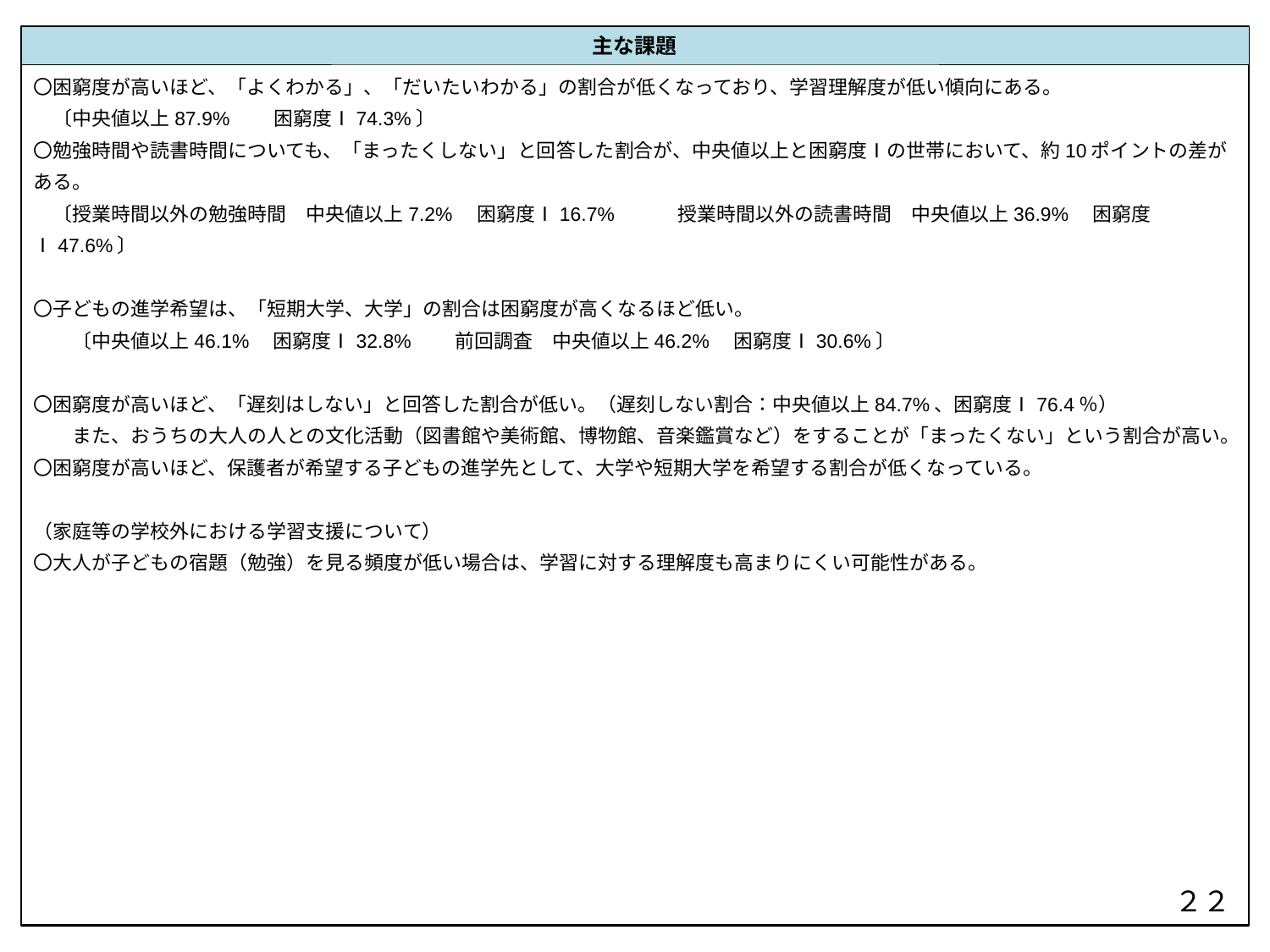

主な課題
〇困窮度が高いほど、「よくわかる」、「だいたいわかる」の割合が低くなっており、学習理解度が低い傾向にある。
　〔中央値以上87.9%　　困窮度Ⅰ74.3%〕
〇勉強時間や読書時間についても、「まったくしない」と回答した割合が、中央値以上と困窮度Ⅰの世帯において、約10ポイントの差がある。
　〔授業時間以外の勉強時間　中央値以上7.2%　困窮度Ⅰ16.7%　　　授業時間以外の読書時間　中央値以上36.9%　困窮度Ⅰ47.6%〕

〇子どもの進学希望は、「短期大学、大学」の割合は困窮度が高くなるほど低い。
　　〔中央値以上46.1%　困窮度Ⅰ32.8%　　前回調査　中央値以上46.2%　困窮度Ⅰ30.6%〕

〇困窮度が高いほど、「遅刻はしない」と回答した割合が低い。（遅刻しない割合：中央値以上84.7%、困窮度Ⅰ76.4％）
　　また、おうちの大人の人との文化活動（図書館や美術館、博物館、音楽鑑賞など）をすることが「まったくない」という割合が高い。
〇困窮度が高いほど、保護者が希望する子どもの進学先として、大学や短期大学を希望する割合が低くなっている。

（家庭等の学校外における学習支援について）
〇大人が子どもの宿題（勉強）を見る頻度が低い場合は、学習に対する理解度も高まりにくい可能性がある。

２２